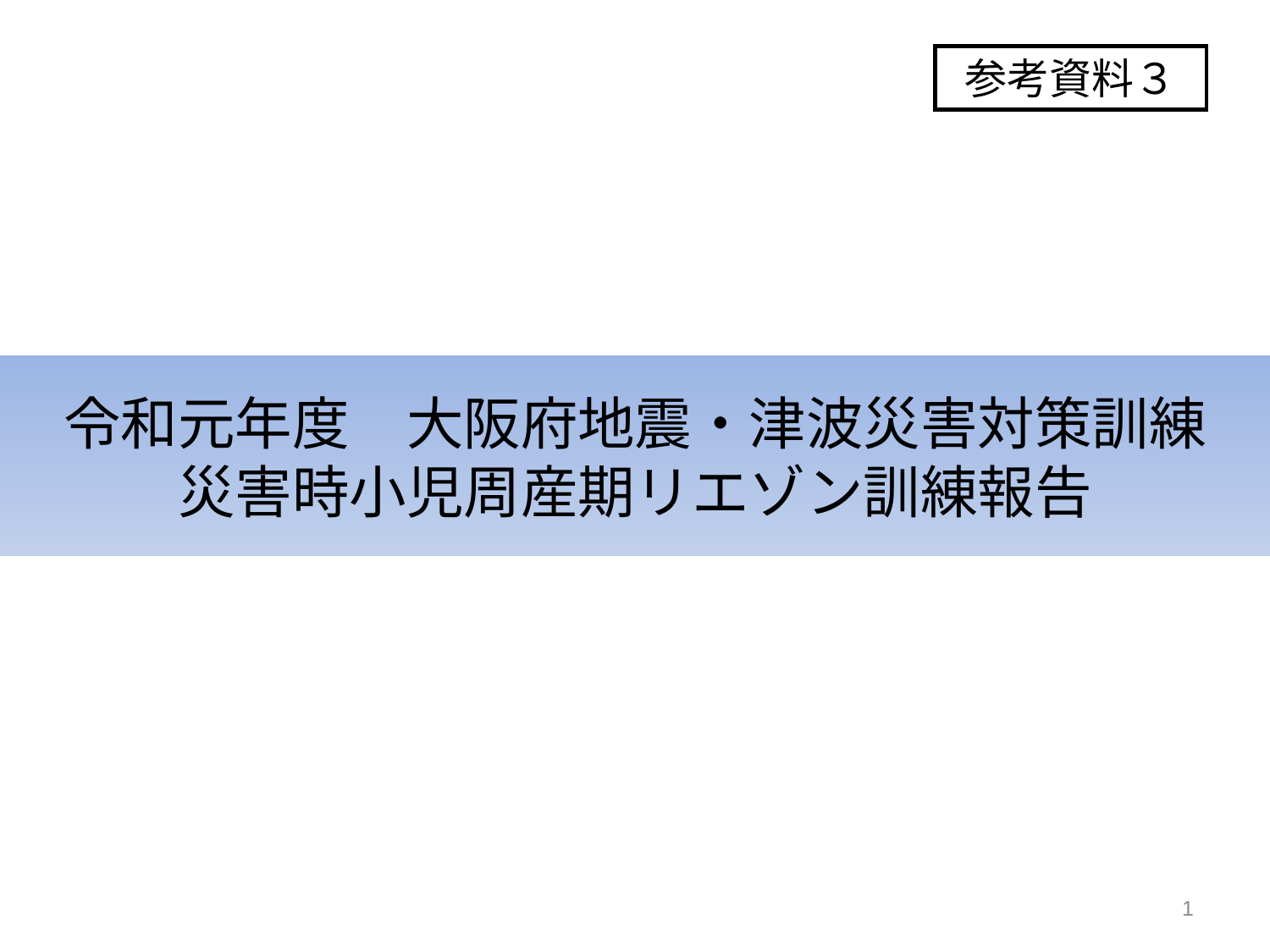

参考資料３
令和元年度　大阪府地震・津波災害対策訓練
災害時小児周産期リエゾン訓練報告
1